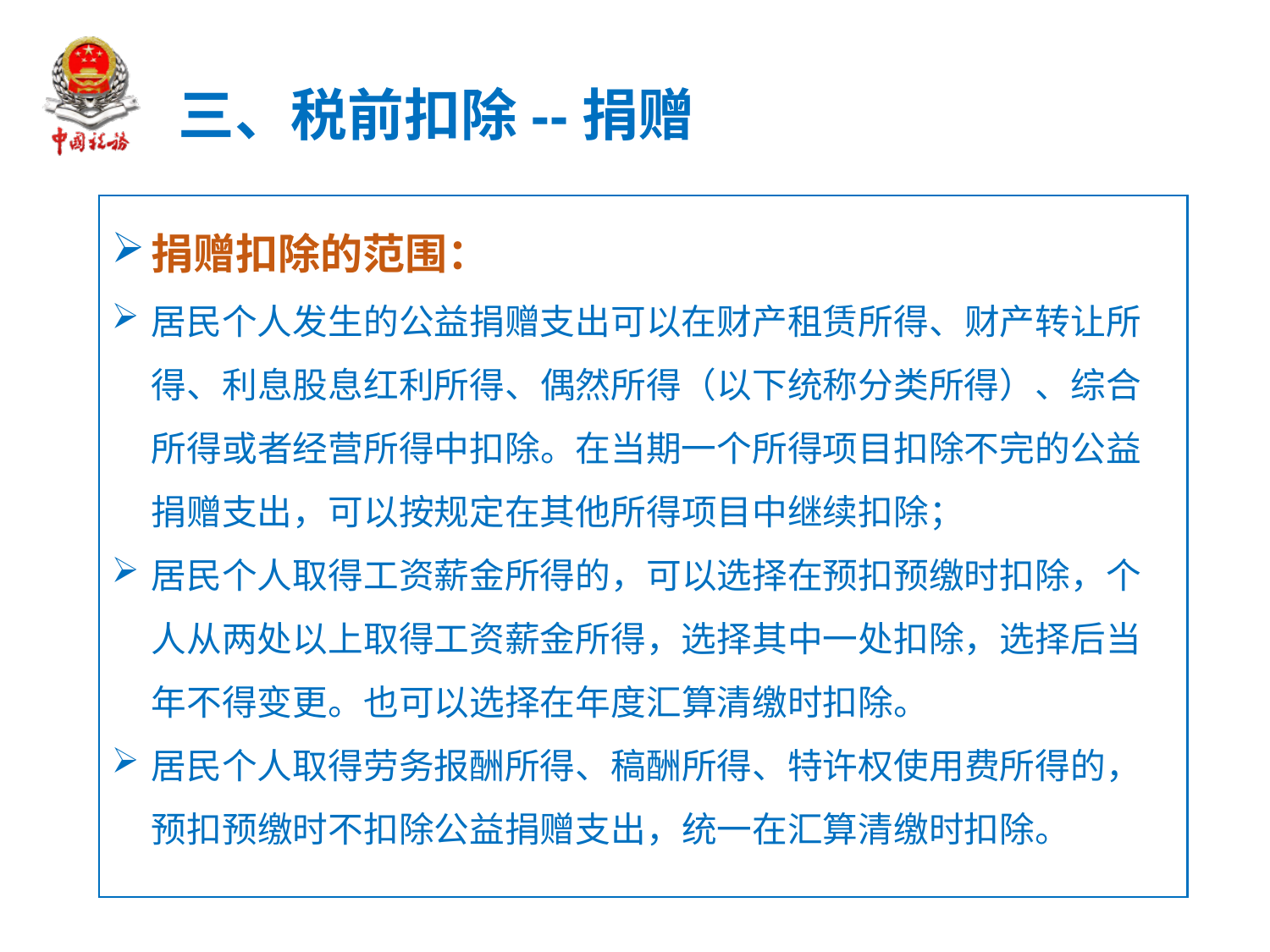

三、税前扣除--捐赠

捐赠扣除的范围：
居民个人发生的公益捐赠支出可以在财产租赁所得、财产转让所得、利息股息红利所得、偶然所得（以下统称分类所得）、综合所得或者经营所得中扣除。在当期一个所得项目扣除不完的公益捐赠支出，可以按规定在其他所得项目中继续扣除；
居民个人取得工资薪金所得的，可以选择在预扣预缴时扣除，个人从两处以上取得工资薪金所得，选择其中一处扣除，选择后当年不得变更。也可以选择在年度汇算清缴时扣除。
居民个人取得劳务报酬所得、稿酬所得、特许权使用费所得的，预扣预缴时不扣除公益捐赠支出，统一在汇算清缴时扣除。